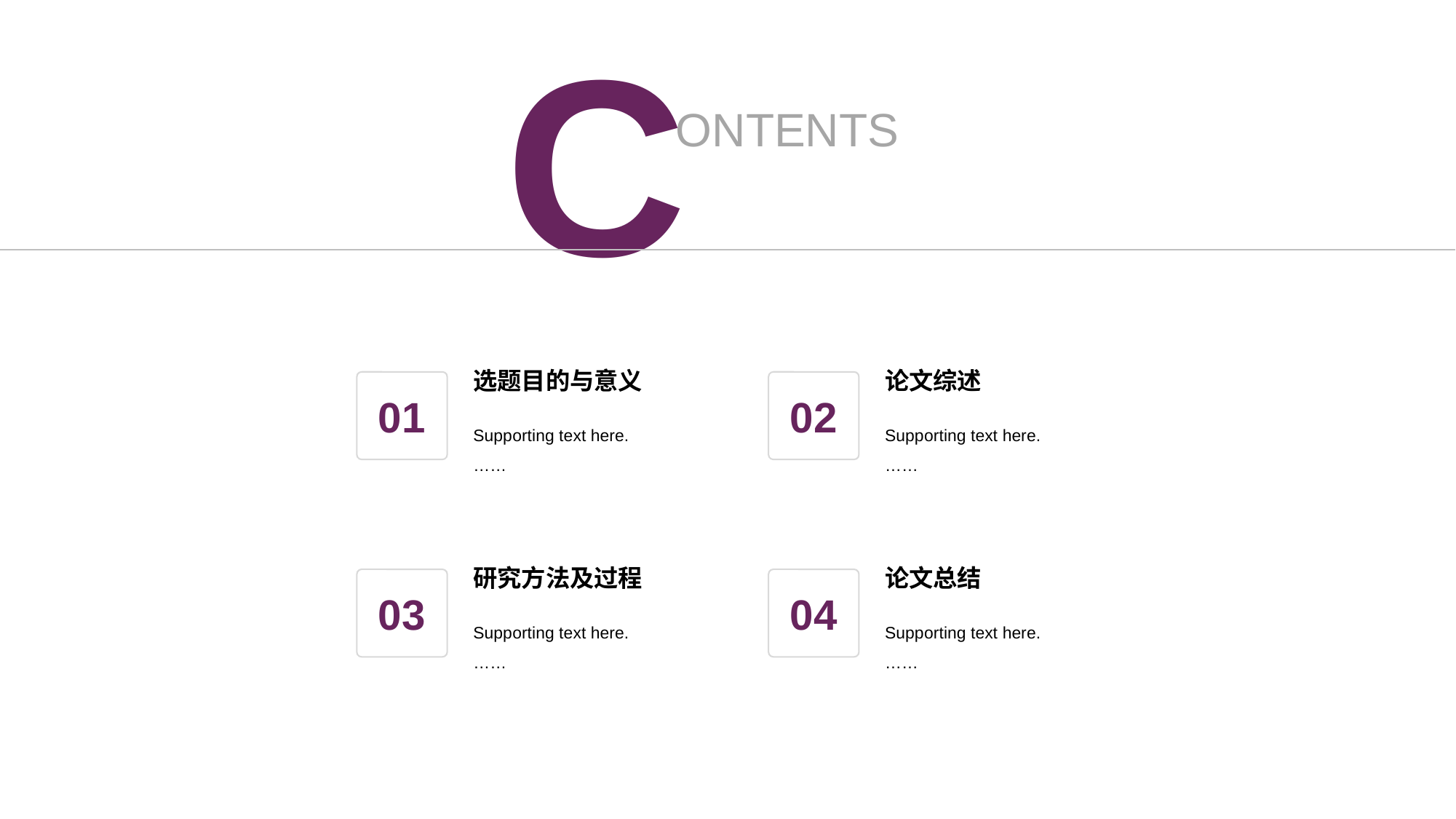

C
O NTENTS
选题目的与意义
Supp orting text here.
……
0 1
论文综述
Supp orting text here.
……
0 2
研究方法及过程
Supp orting text here.
……
0 3
论文总结
Supp orting text here.
……
0 4